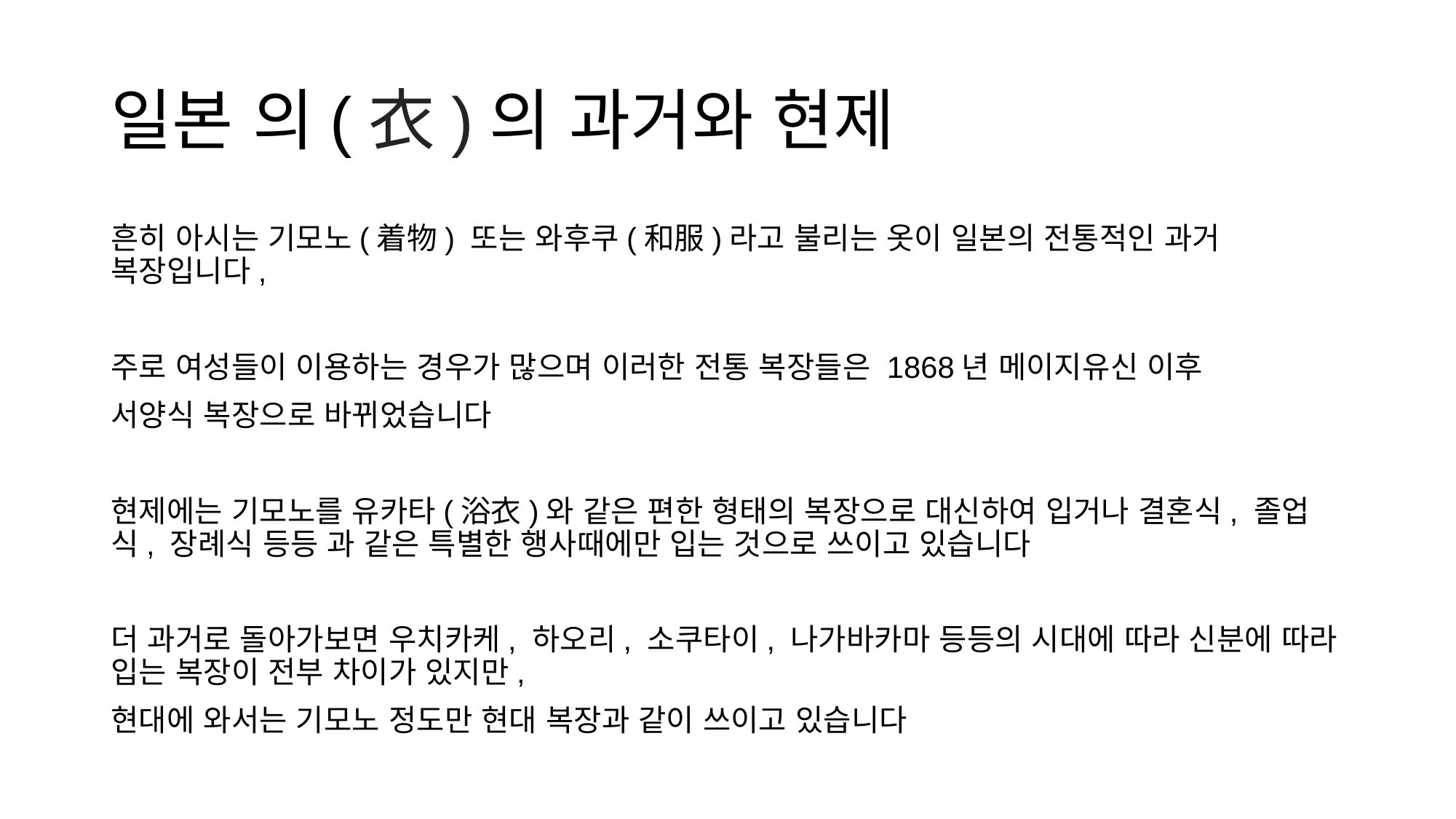

# 일본 의(衣)의 과거와 현제
흔히 아시는 기모노(着物) 또는 와후쿠(和服)라고 불리는 옷이 일본의 전통적인 과거 복장입니다,

주로 여성들이 이용하는 경우가 많으며 이러한 전통 복장들은 1868년 메이지유신 이후
서양식 복장으로 바뀌었습니다

현제에는 기모노를 유카타(浴衣)와 같은 편한 형태의 복장으로 대신하여 입거나 결혼식, 졸업식, 장례식 등등 과 같은 특별한 행사때에만 입는 것으로 쓰이고 있습니다

더 과거로 돌아가보면 우치카케, 하오리, 소쿠타이, 나가바카마 등등의 시대에 따라 신분에 따라 입는 복장이 전부 차이가 있지만,
현대에 와서는 기모노 정도만 현대 복장과 같이 쓰이고 있습니다